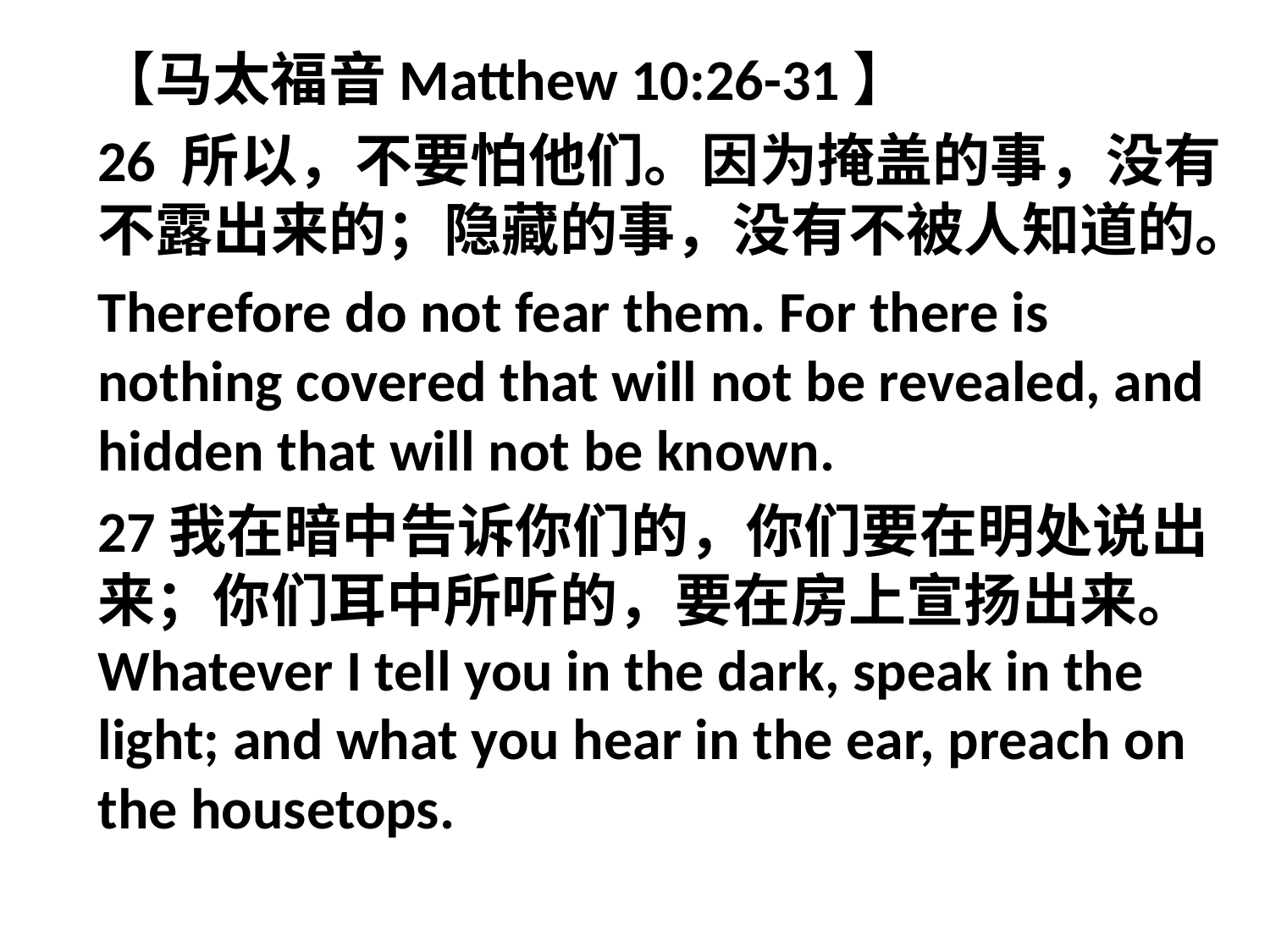

【马太福音Matthew 10:26-31】
26 所以，不要怕他们。因为掩盖的事，没有不露出来的；隐藏的事，没有不被人知道的。
Therefore do not fear them. For there is nothing covered that will not be revealed, and hidden that will not be known.
27我在暗中告诉你们的，你们要在明处说出来；你们耳中所听的，要在房上宣扬出来。Whatever I tell you in the dark, speak in the light; and what you hear in the ear, preach on the housetops.